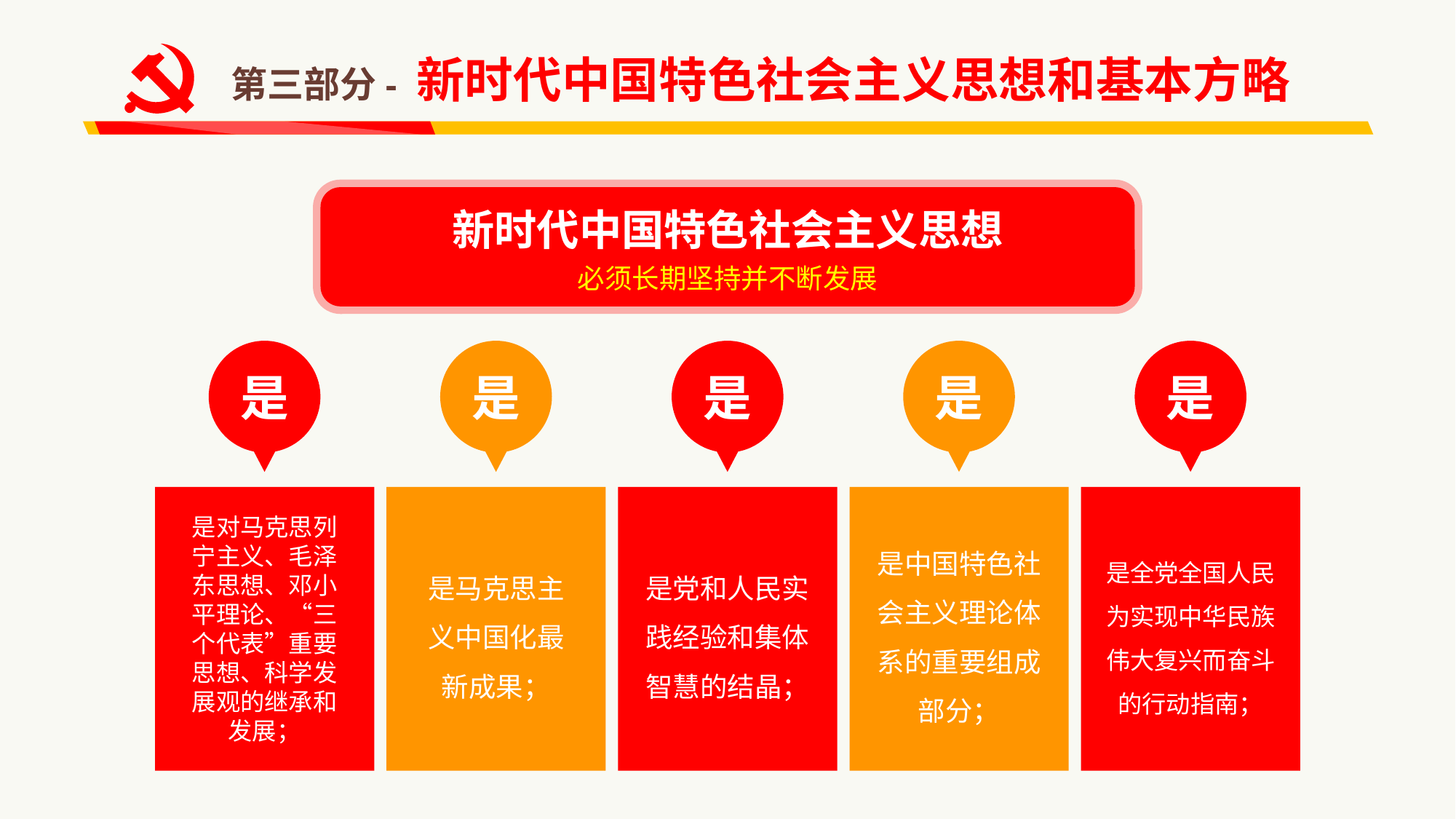

第三部分- 新时代中国特色社会主义思想和基本方略

新时代中国特色社会主义思想
必须长期坚持并不断发展
是
是
是
是
是

是对马克思列宁主义、毛泽东思想、邓小平理论、“三个代表”重要思想、科学发展观的继承和发展；

是马克思主义中国化最新成果；

是党和人民实践经验和集体智慧的结晶；

是中国特色社会主义理论体系的重要组成部分；

是全党全国人民为实现中华民族伟大复兴而奋斗的行动指南；